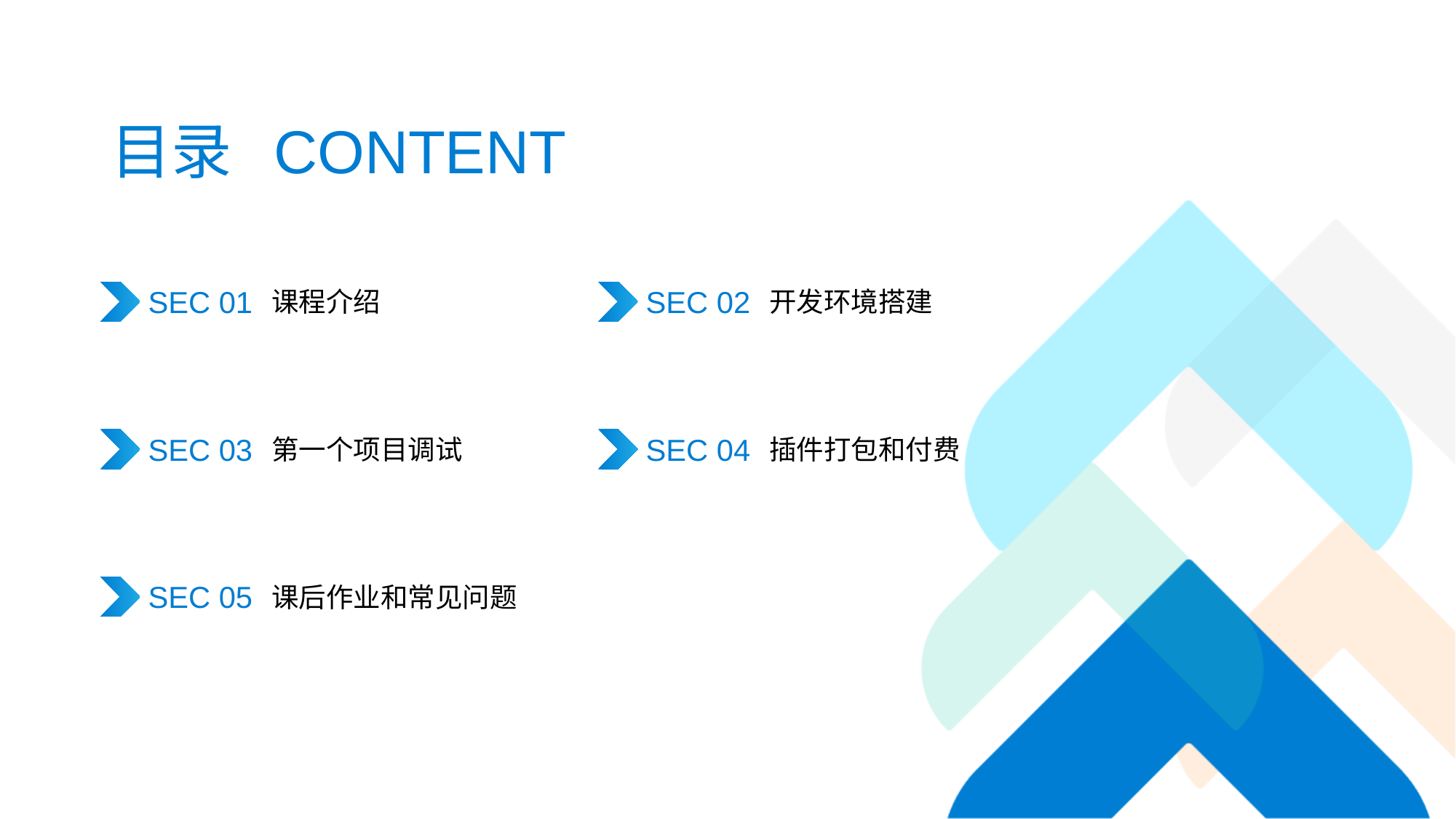

# 目录  CONTENT
SEC 01
课程介绍

SEC 02
开发环境搭建

SEC 03
第一个项目调试

SEC 04
插件打包和付费

SEC 05
课后作业和常见问题